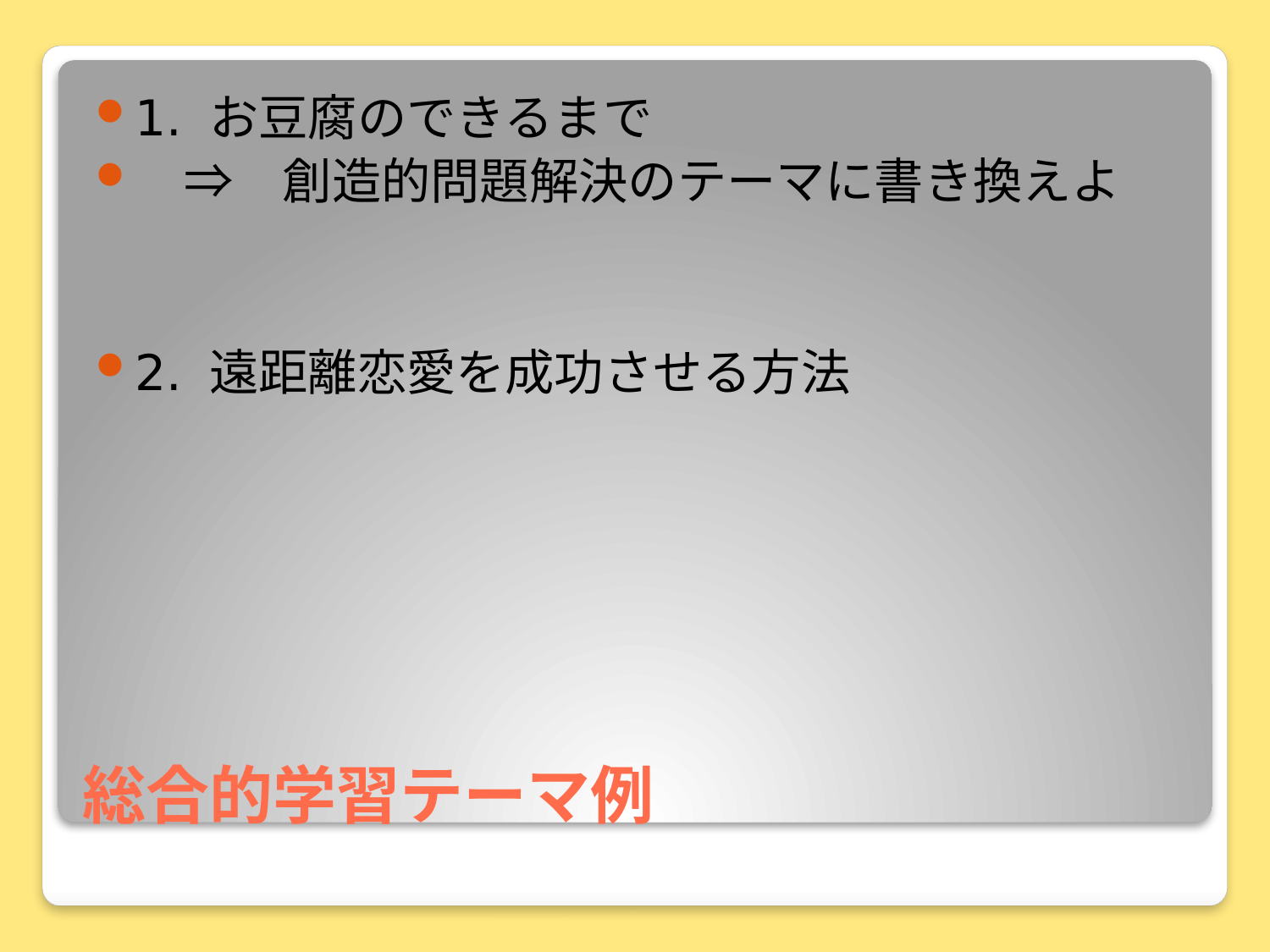

1. お豆腐のできるまで
　⇒　創造的問題解決のテーマに書き換えよ

2. 遠距離恋愛を成功させる方法

# 総合的学習テーマ例